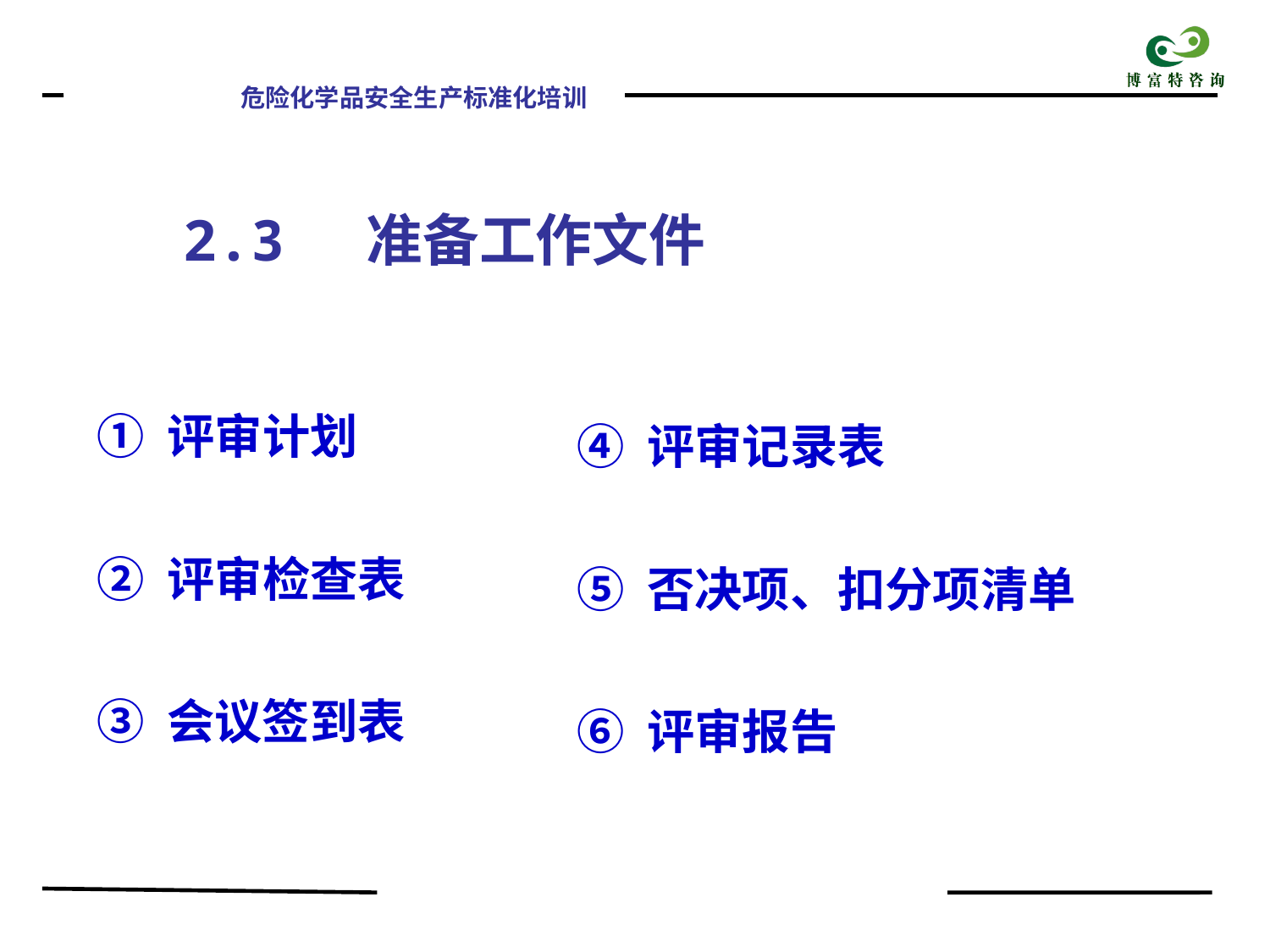

2.3  准备工作文件
① 评审计划

② 评审检查表

③ 会议签到表
④ 评审记录表

⑤ 否决项、扣分项清单

⑥ 评审报告